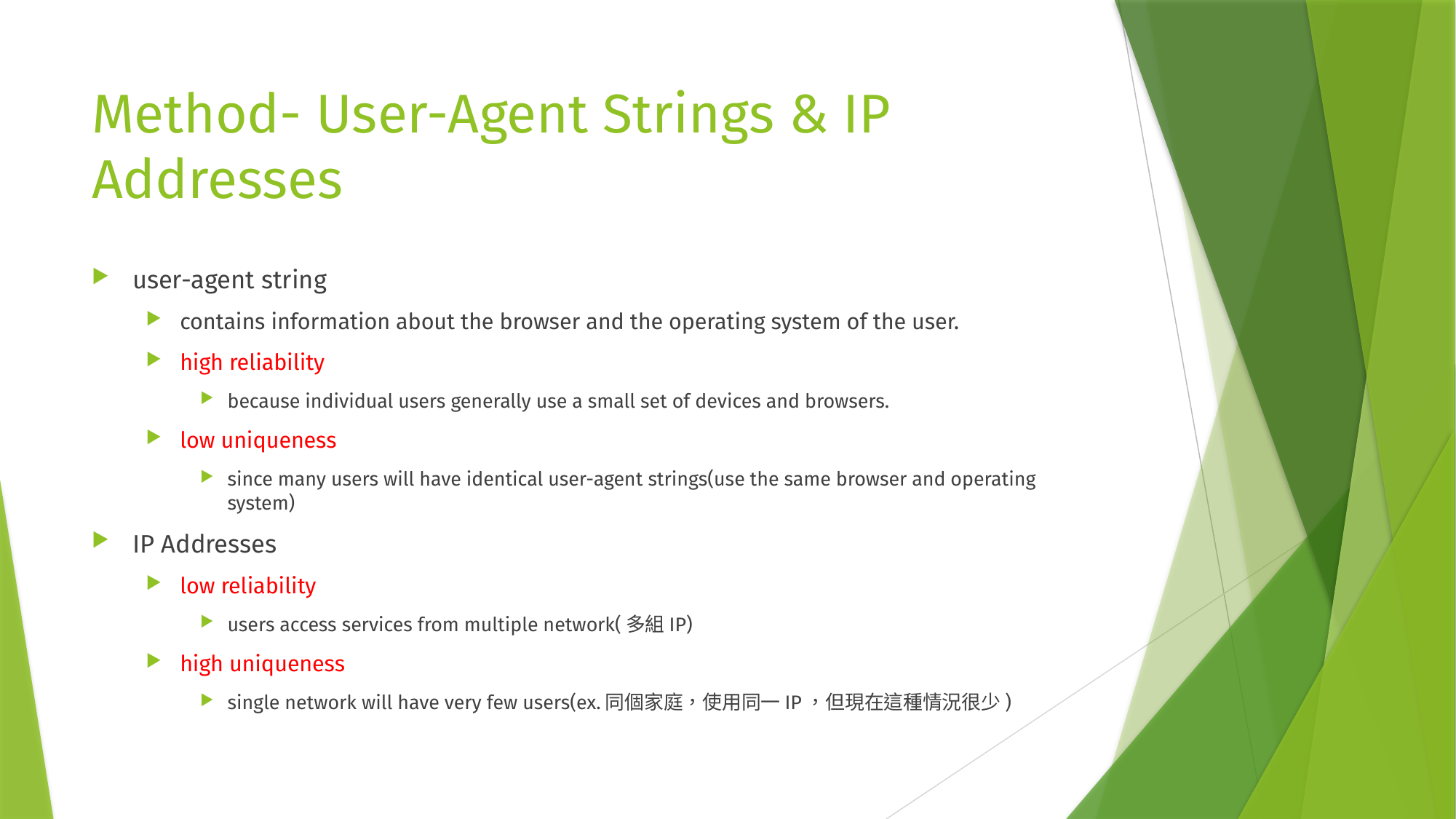

# Method- User-Agent Strings & IP Addresses
user-agent string
contains information about the browser and the operating system of the user.
high reliability
because individual users generally use a small set of devices and browsers.
low uniqueness
since many users will have identical user-agent strings(use the same browser and operating system)
IP Addresses
low reliability
users access services from multiple network(多組IP)
high uniqueness
single network will have very few users(ex.同個家庭，使用同一IP，但現在這種情況很少)